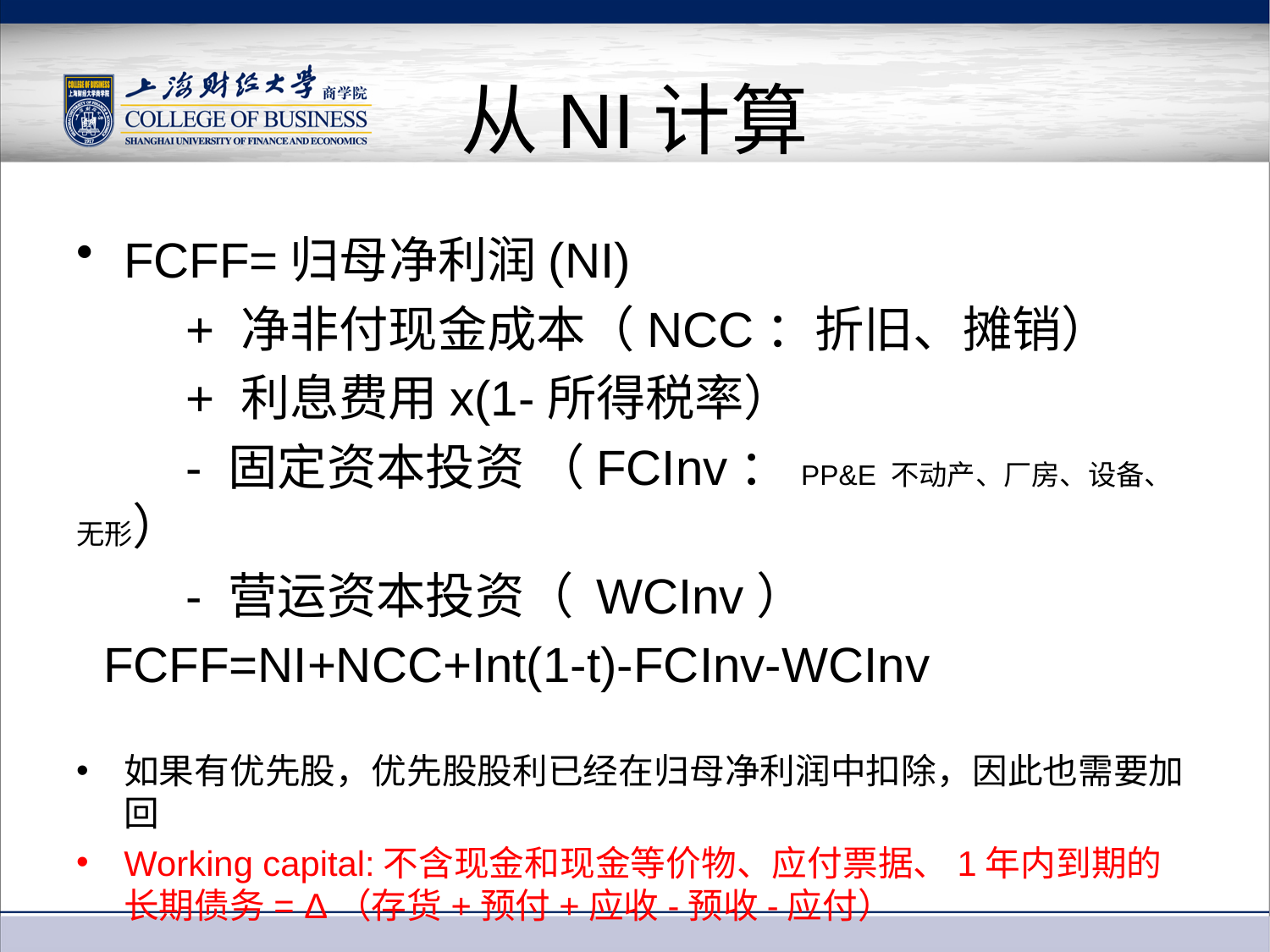

# 从NI计算
FCFF=归母净利润(NI)
        + 净非付现金成本（NCC：折旧、摊销）
        + 利息费用x(1-所得税率）
        - 固定资本投资 （FCInv：PP&E 不动产、厂房、设备、无形）
        - 营运资本投资（ WCInv）
  FCFF=NI+NCC+Int(1-t)-FCInv-WCInv

如果有优先股，优先股股利已经在归母净利润中扣除，因此也需要加回
Working capital:不含现金和现金等价物、应付票据、1年内到期的长期债务= Δ（存货+预付+应收-预收-应付）